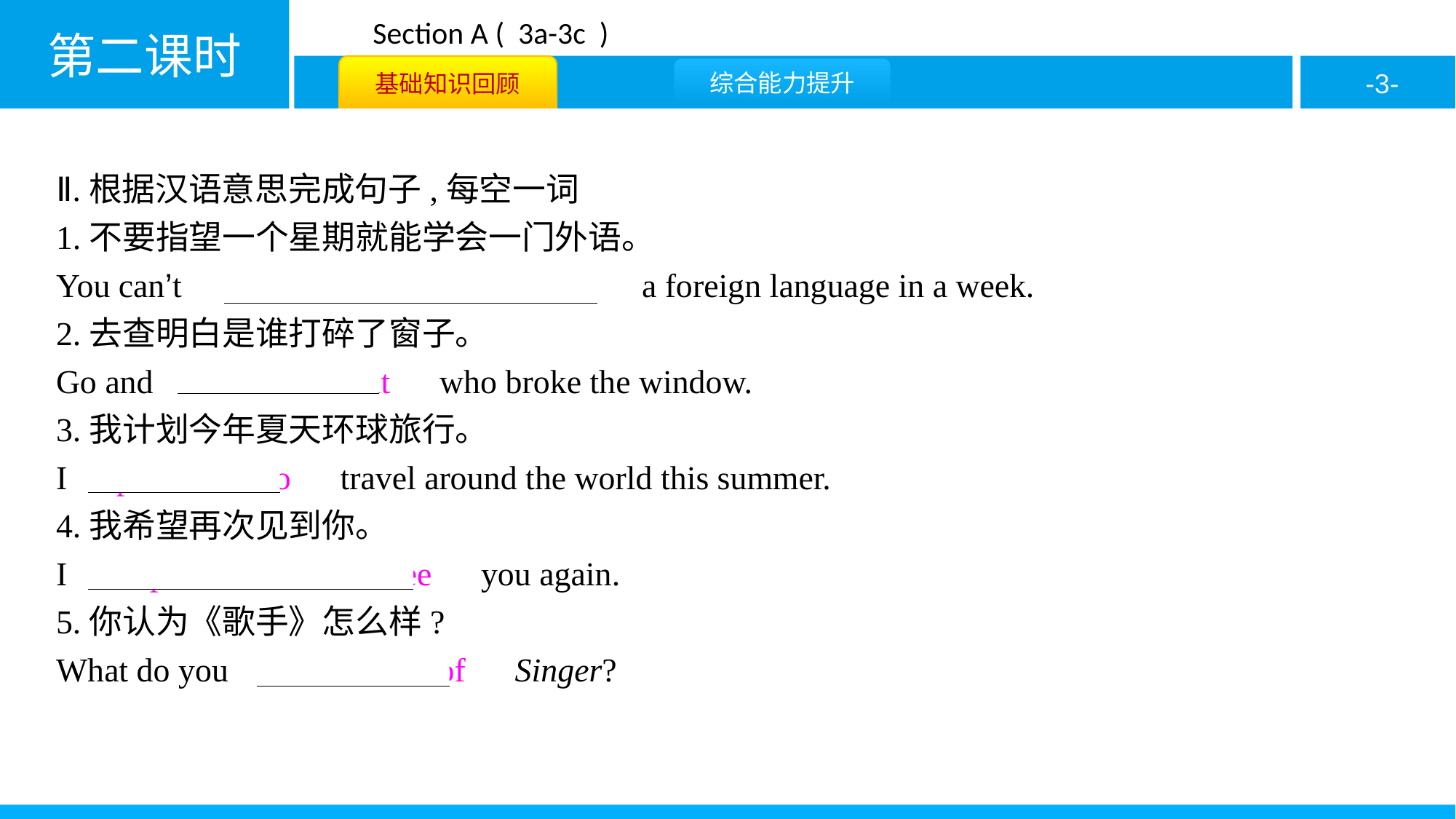

Ⅱ.根据汉语意思完成句子,每空一词
1.不要指望一个星期就能学会一门外语。
You can’t　expect　 　to　 　learn　a foreign language in a week.
2.去查明白是谁打碎了窗子。
Go and　find　 　out　who broke the window.
3.我计划今年夏天环球旅行。
I　plan　 　to　travel around the world this summer.
4.我希望再次见到你。
I　hope　 　to　 　see　you again.
5.你认为《歌手》怎么样?
What do you　think　 　of　Singer?